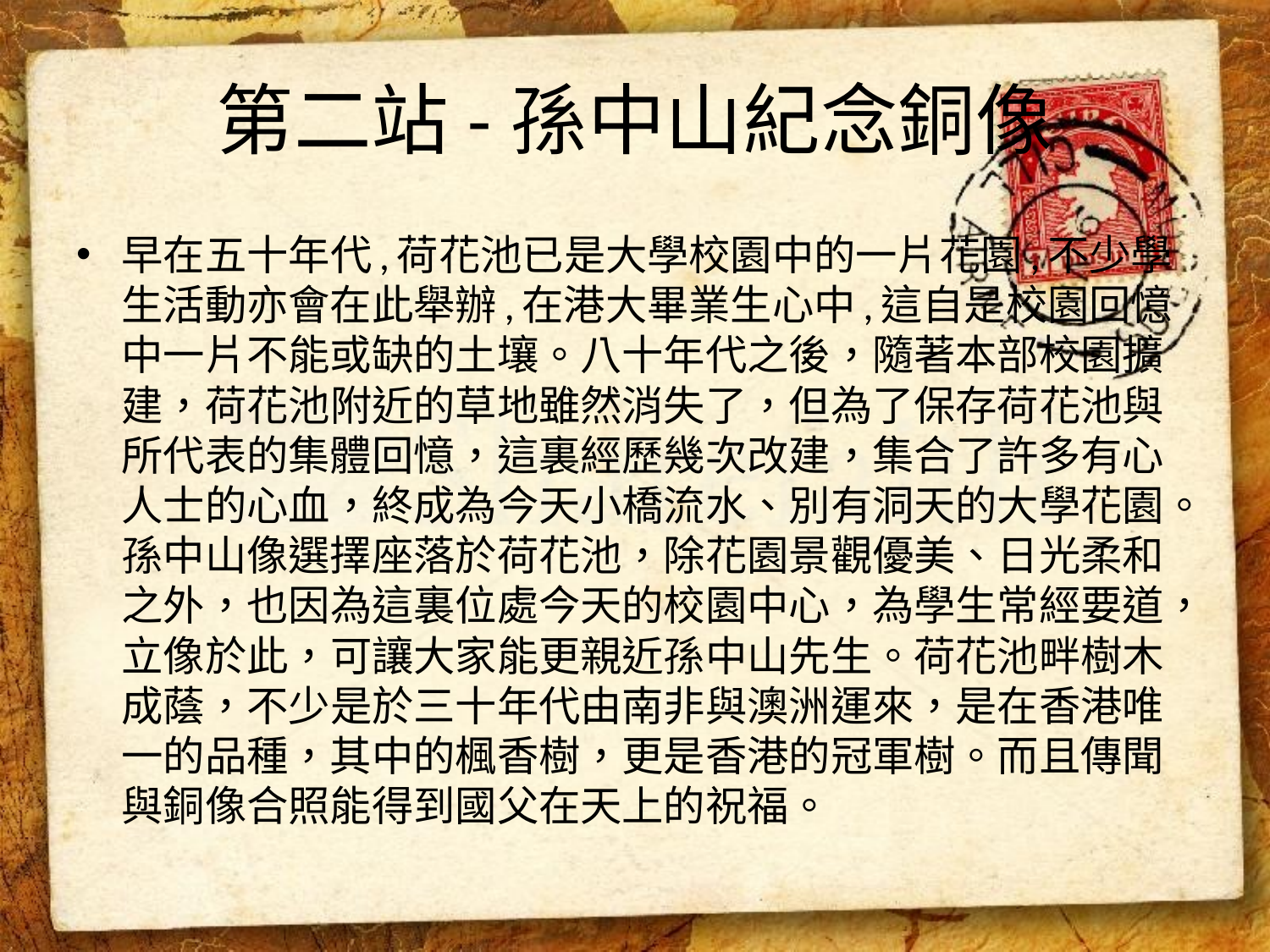

# 第二站-孫中山紀念銅像
早在五十年代,荷花池已是大學校園中的一片花園,不少學生活動亦會在此舉辦,在港大畢業生心中,這自是校園回憶中一片不能或缺的土壤。八十年代之後，隨著本部校園擴建，荷花池附近的草地雖然消失了，但為了保存荷花池與所代表的集體回憶，這裏經歷幾次改建，集合了許多有心人士的心血，終成為今天小橋流水、別有洞天的大學花園。孫中山像選擇座落於荷花池，除花園景觀優美、日光柔和之外，也因為這裏位處今天的校園中心，為學生常經要道，立像於此，可讓大家能更親近孫中山先生。荷花池畔樹木成蔭，不少是於三十年代由南非與澳洲運來，是在香港唯一的品種，其中的楓香樹，更是香港的冠軍樹。而且傳聞與銅像合照能得到國父在天上的祝福。